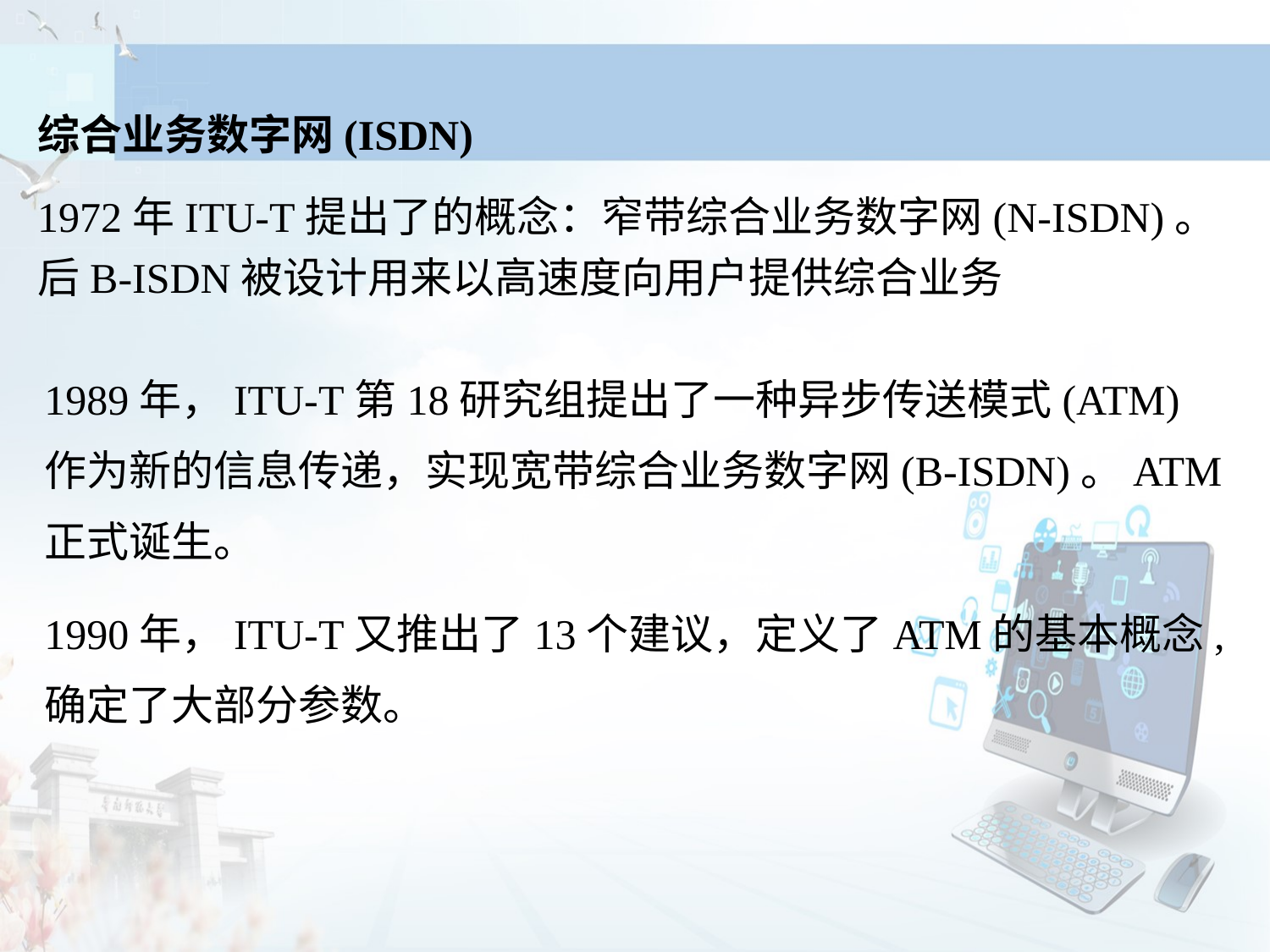

综合业务数字网(ISDN)
1972年ITU-T提出了的概念：窄带综合业务数字网(N-ISDN)。后B-ISDN被设计用来以高速度向用户提供综合业务

1989年，ITU-T第18研究组提出了一种异步传送模式(ATM)作为新的信息传递，实现宽带综合业务数字网(B-ISDN)。ATM正式诞生。
1990年，ITU-T又推出了13个建议，定义了ATM的基本概念, 确定了大部分参数。